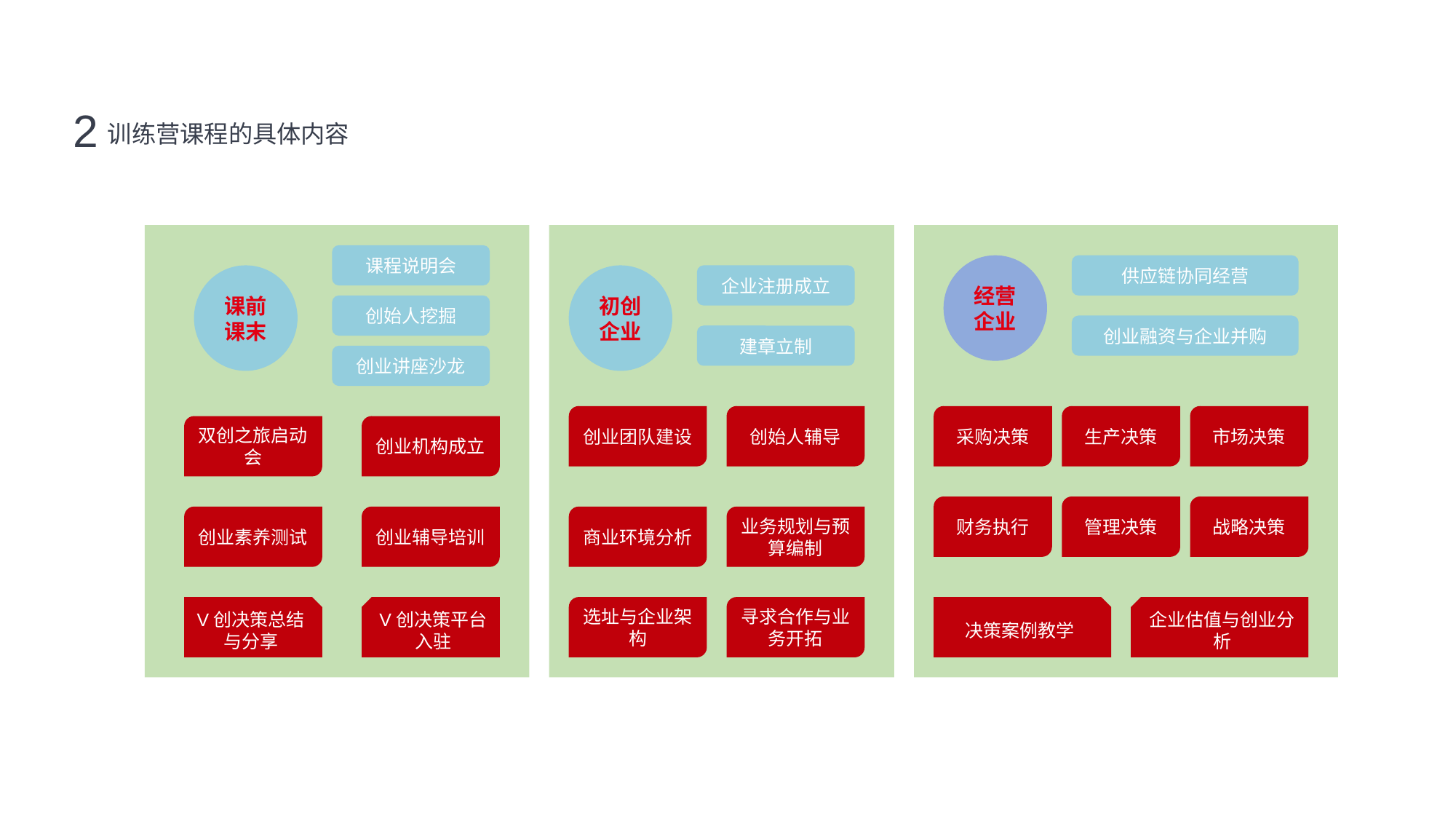

训练营课程的具体内容
2

课程说明会
经营企业
供应链协同经营
课前课末
初创企业
企业注册成立
创始人挖掘
创业融资与企业并购
建章立制
创业讲座沙龙
创业团队建设
创始人辅导
采购决策
生产决策
市场决策
双创之旅启动会
创业机构成立
财务执行
管理决策
战略决策
创业素养测试
创业辅导培训
商业环境分析
业务规划与预算编制
V创决策总结与分享
V创决策平台入驻
选址与企业架构
寻求合作与业务开拓
决策案例教学
企业估值与创业分析
13